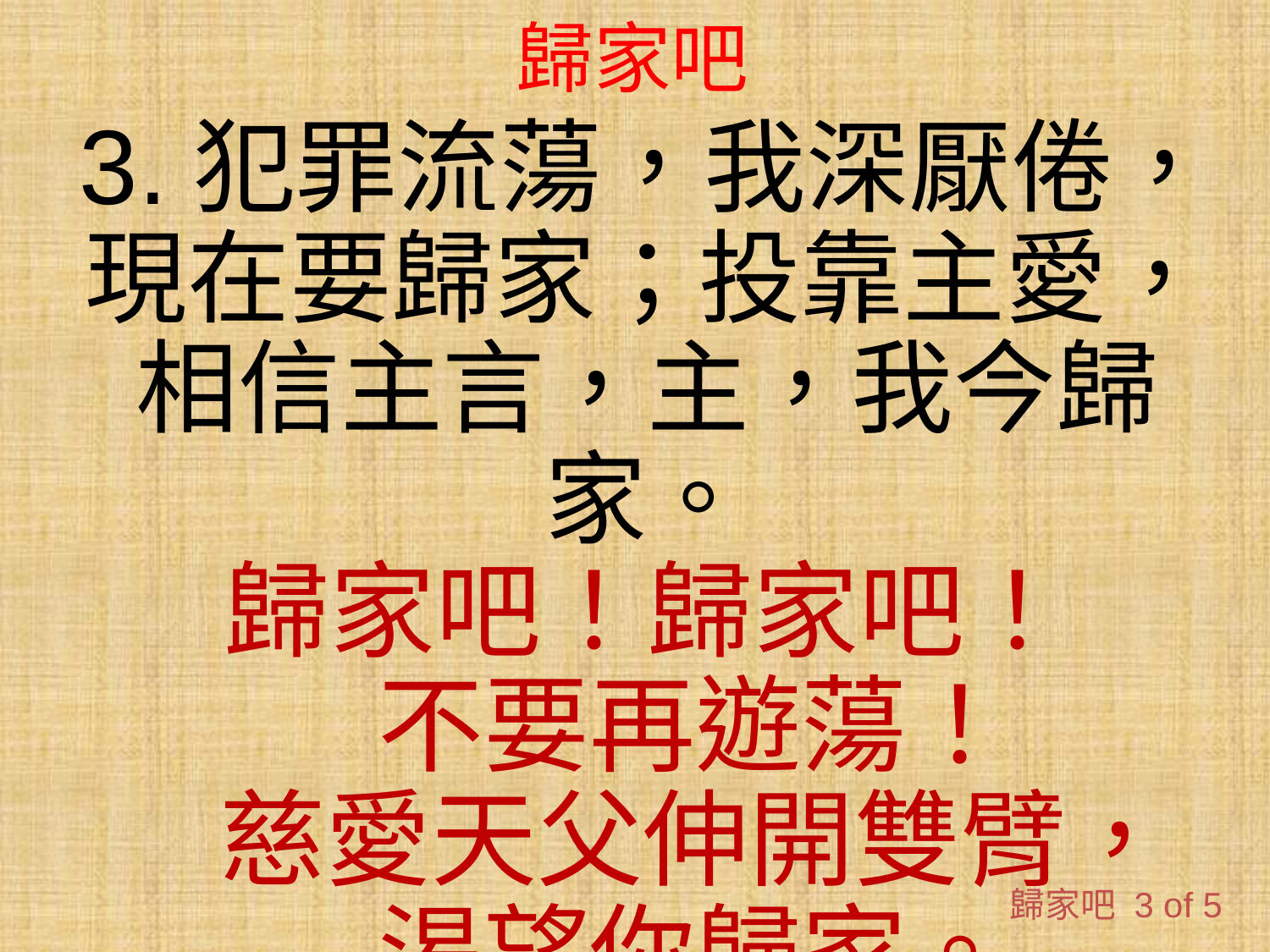

# 歸家吧
3.犯罪流蕩，我深厭倦，現在要歸家；投靠主愛，相信主言，主，我今歸家。
歸家吧！歸家吧！
   不要再遊蕩！
   慈愛天父伸開雙臂，
   渴望你歸家。
歸家吧 3 of 5